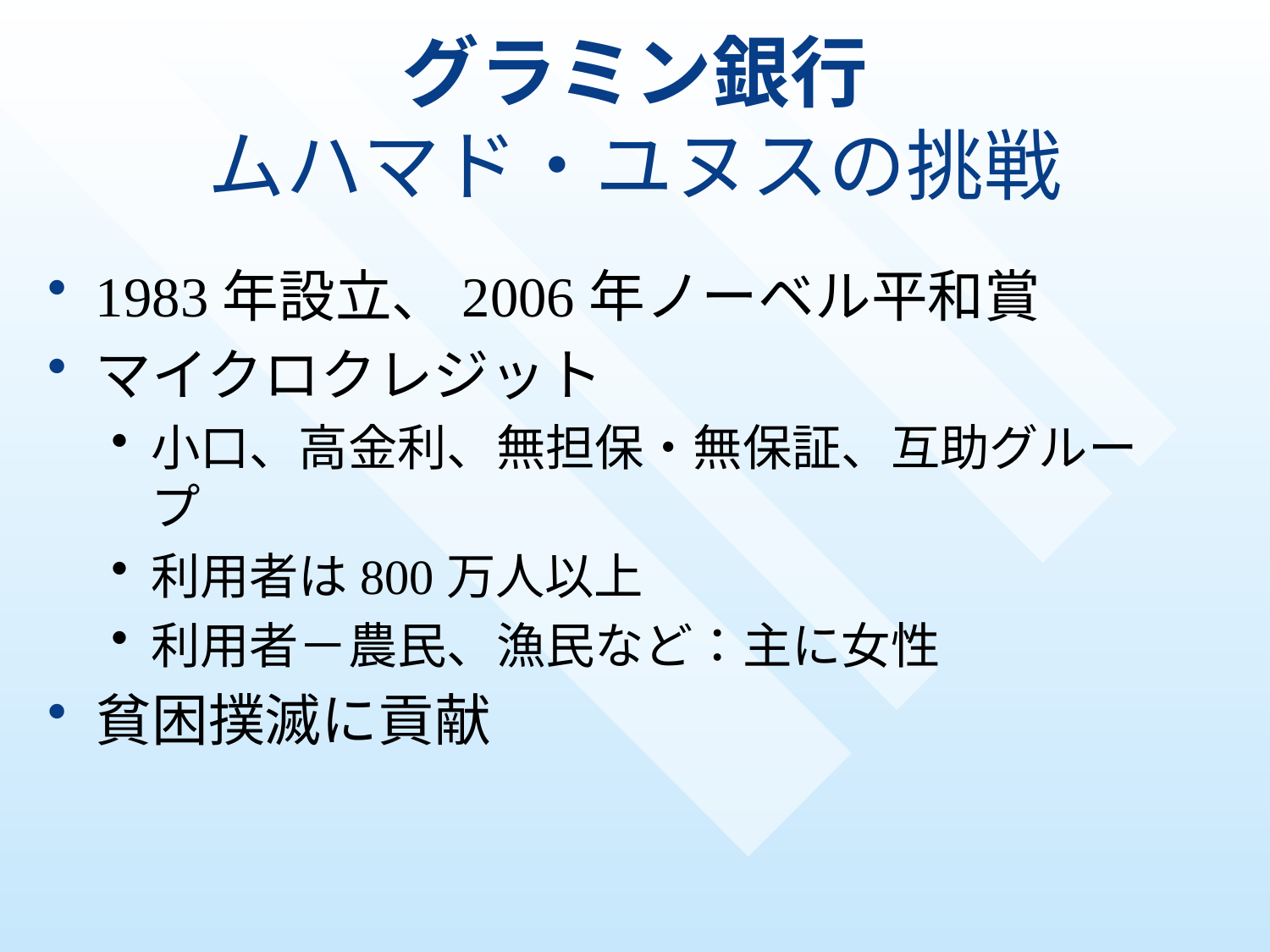

# グラミン銀行 ムハマド・ユヌスの挑戦
1983年設立、2006年ノーベル平和賞
マイクロクレジット
小口、高金利、無担保・無保証、互助グループ
利用者は800万人以上
利用者－農民、漁民など：主に女性
貧困撲滅に貢献